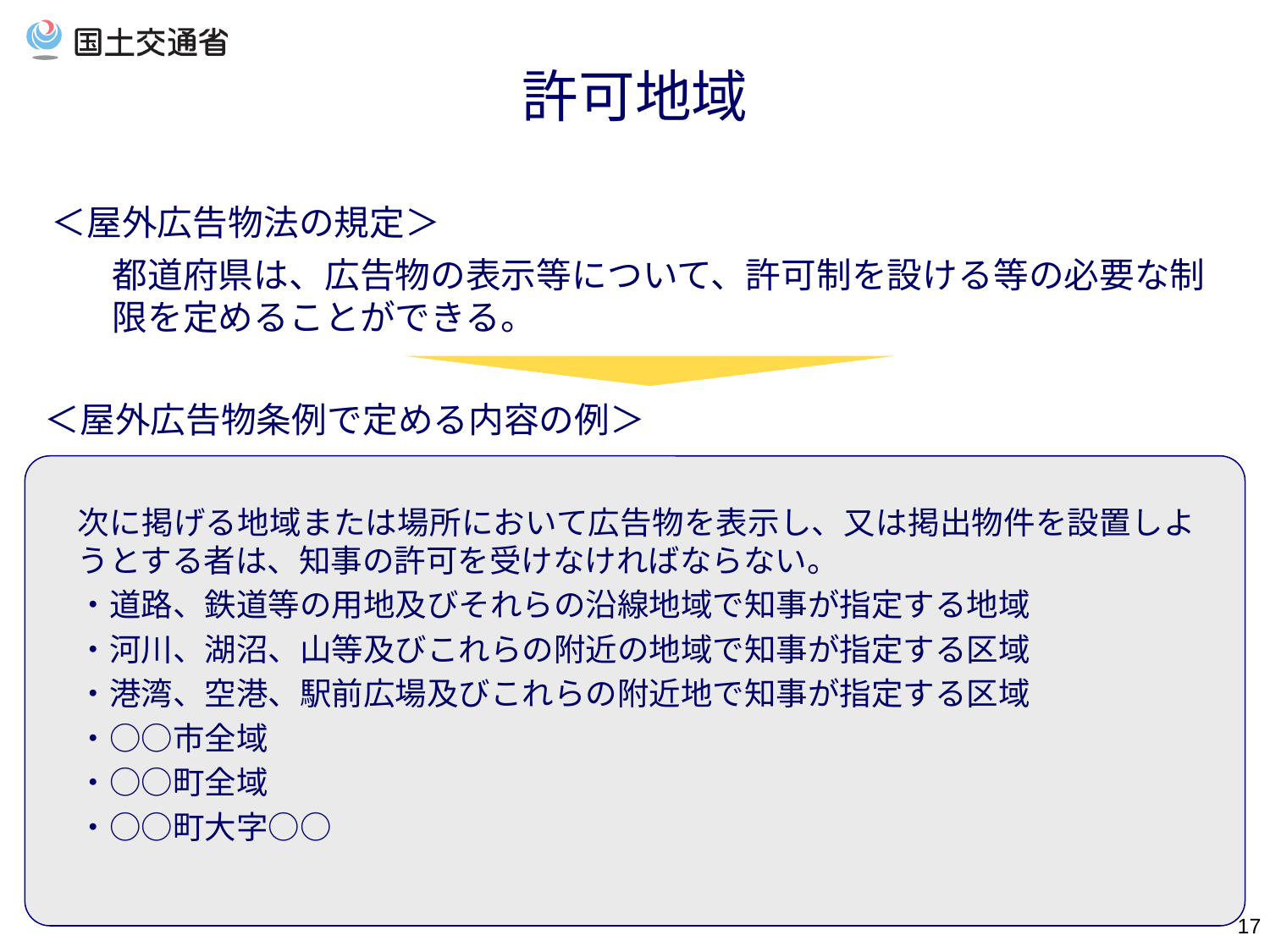

許可地域
＜屋外広告物法の規定＞
都道府県は、広告物の表示等について、許可制を設ける等の必要な制限を定めることができる。

＜屋外広告物条例で定める内容の例＞

次に掲げる地域または場所において広告物を表示し、又は掲出物件を設置しようとする者は、知事の許可を受けなければならない。
・道路、鉄道等の用地及びそれらの沿線地域で知事が指定する地域
・河川、湖沼、山等及びこれらの附近の地域で知事が指定する区域
・港湾、空港、駅前広場及びこれらの附近地で知事が指定する区域
・○○市全域
・○○町全域
・○○町大字○○
17